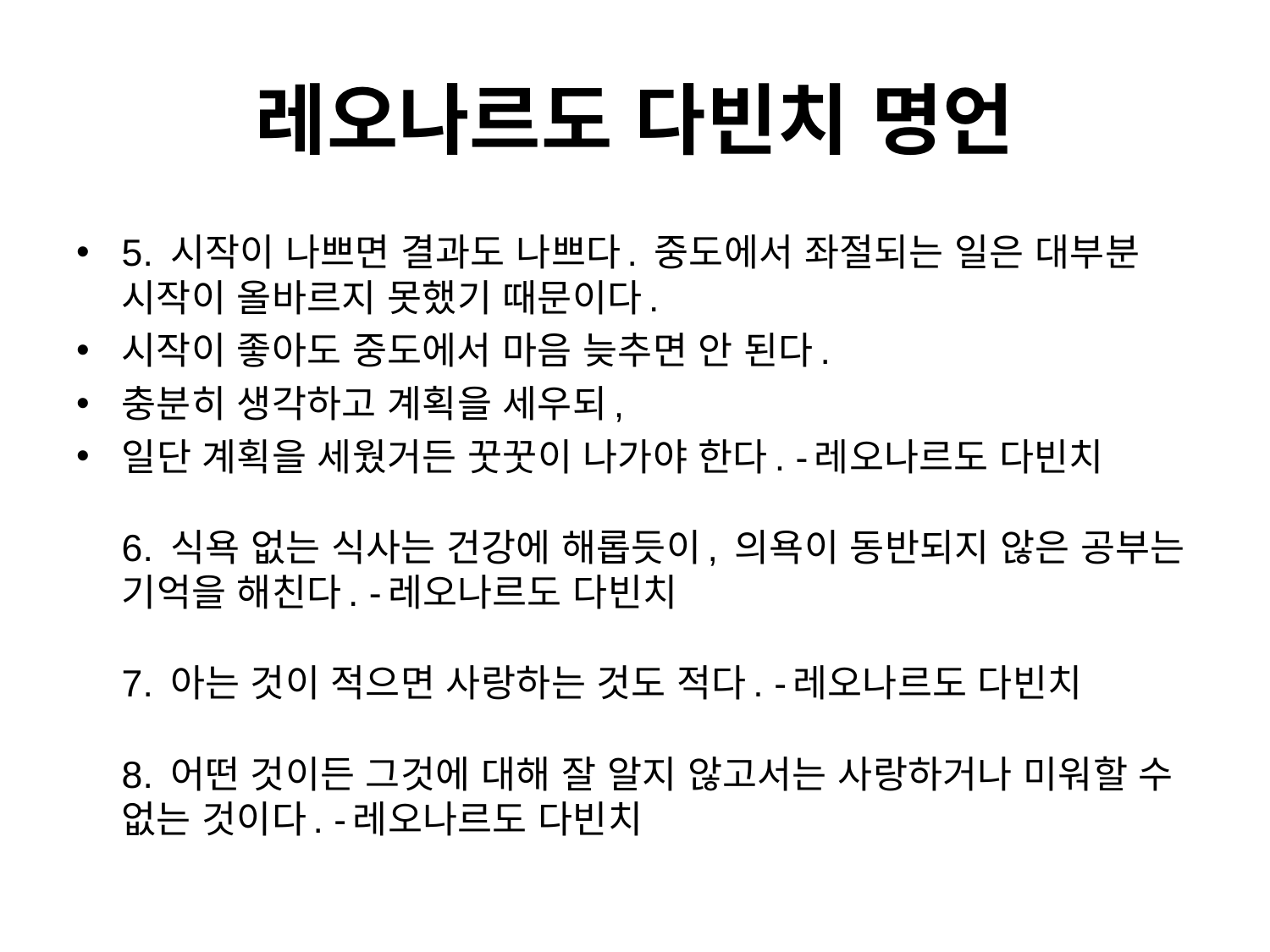

# 레오나르도 다빈치 명언
5. 시작이 나쁘면 결과도 나쁘다. 중도에서 좌절되는 일은 대부분 시작이 올바르지 못했기 때문이다.
시작이 좋아도 중도에서 마음 늦추면 안 된다.
충분히 생각하고 계획을 세우되,
일단 계획을 세웠거든 꿋꿋이 나가야 한다. -레오나르도 다빈치
6. 식욕 없는 식사는 건강에 해롭듯이, 의욕이 동반되지 않은 공부는 기억을 해친다. -레오나르도 다빈치
7. 아는 것이 적으면 사랑하는 것도 적다. -레오나르도 다빈치
8. 어떤 것이든 그것에 대해 잘 알지 않고서는 사랑하거나 미워할 수 없는 것이다. -레오나르도 다빈치